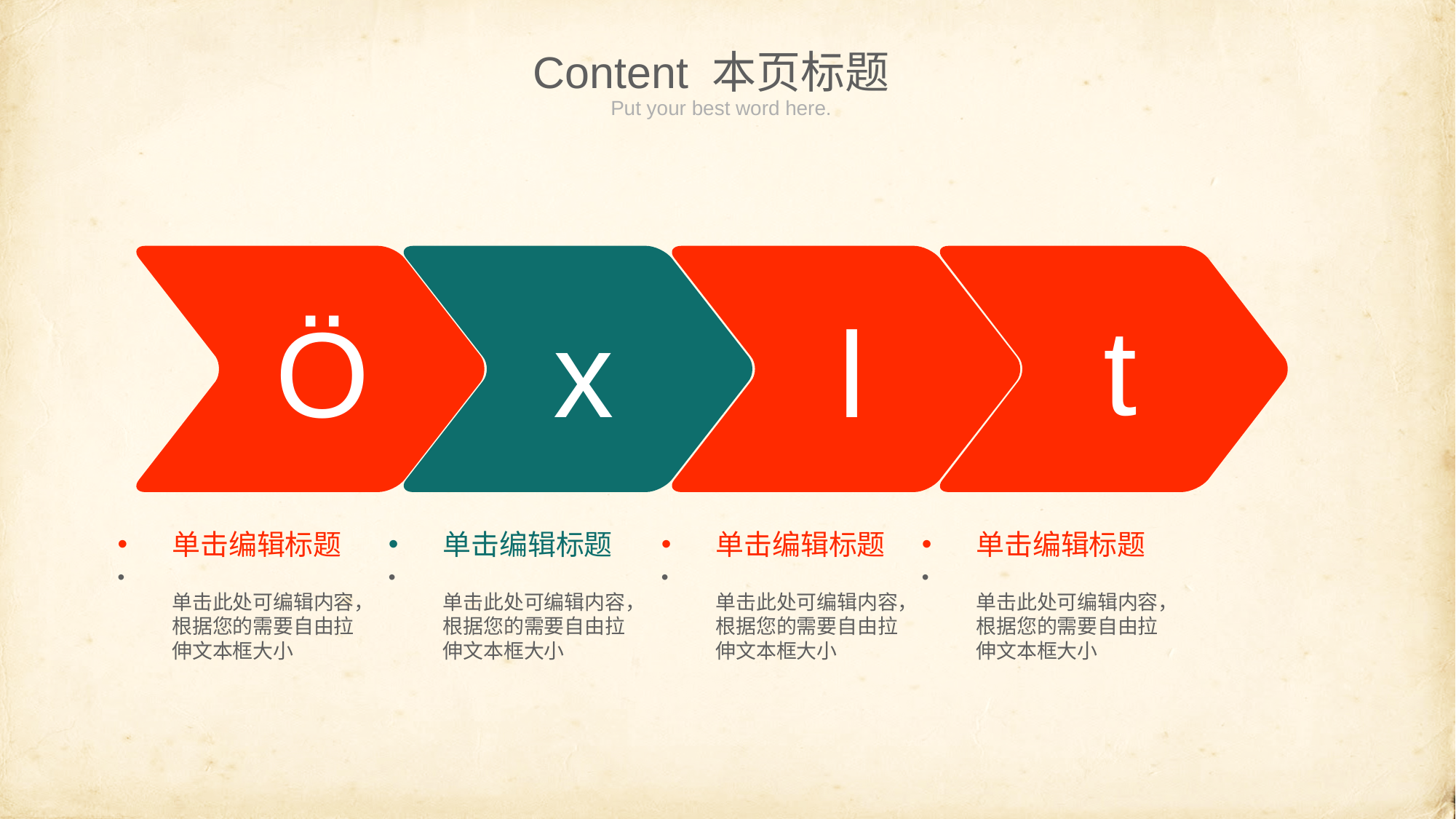

Content 本页标题
Put your best word here.

t
Ö
x
l
单击编辑标题
单击此处可编辑内容，根据您的需要自由拉伸文本框大小
单击编辑标题
单击此处可编辑内容，根据您的需要自由拉伸文本框大小
单击编辑标题
单击此处可编辑内容，根据您的需要自由拉伸文本框大小
单击编辑标题
单击此处可编辑内容，根据您的需要自由拉伸文本框大小